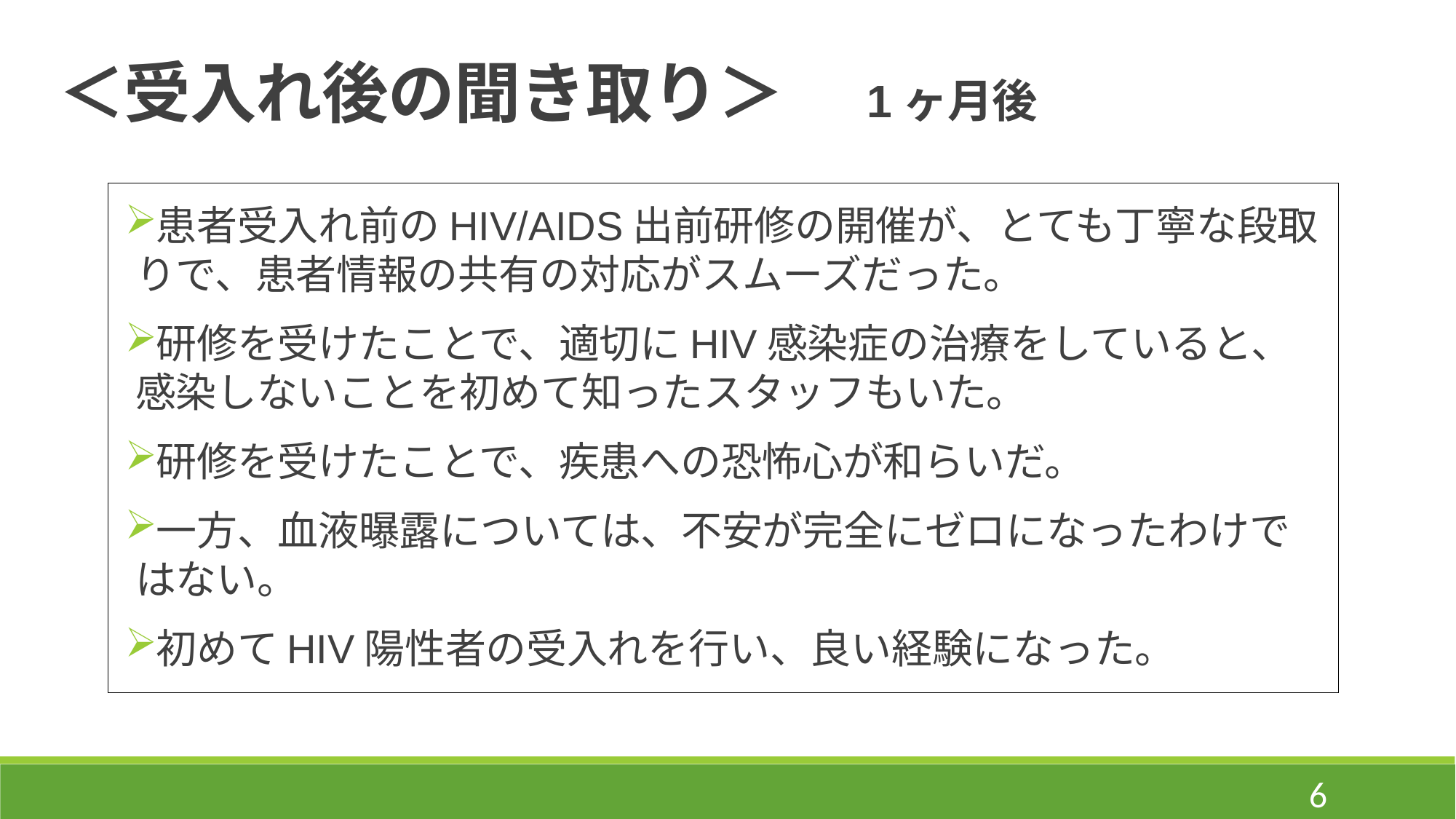

＜受入れ後の聞き取り＞　1ヶ月後
患者受入れ前のHIV/AIDS出前研修の開催が、とても丁寧な段取りで、患者情報の共有の対応がスムーズだった。
研修を受けたことで、適切にHIV感染症の治療をしていると、感染しないことを初めて知ったスタッフもいた。
研修を受けたことで、疾患への恐怖心が和らいだ。
一方、血液曝露については、不安が完全にゼロになったわけではない。
初めてHIV陽性者の受入れを行い、良い経験になった。

6